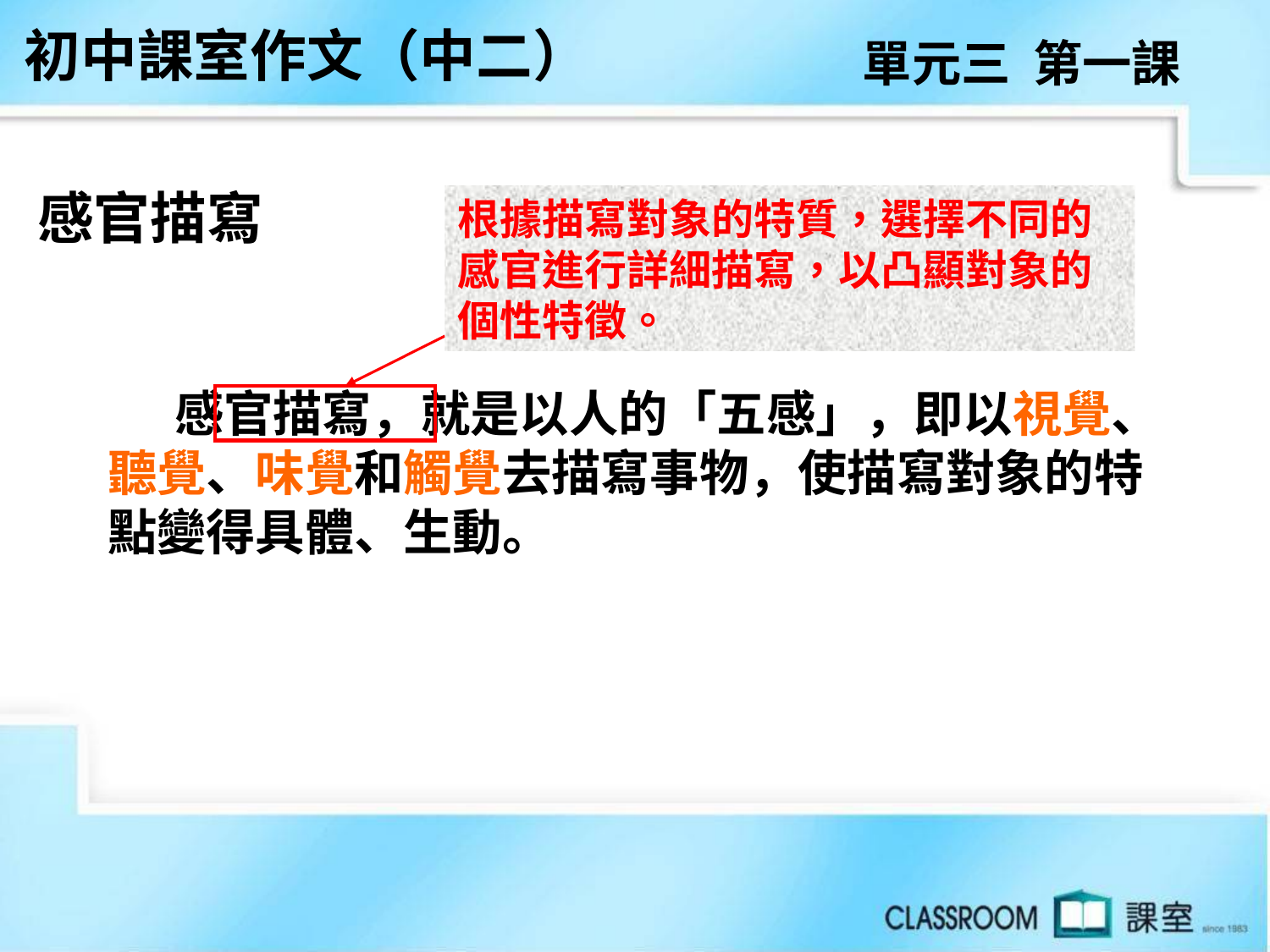

初中課室作文（中二）
單元三  第一課
感官描寫
根據描寫對象的特質，選擇不同的感官進行詳細描寫，以凸顯對象的個性特徵。

     感官描寫，就是以人的「五感」，即以視覺、聽覺、味覺和觸覺去描寫事物，使描寫對象的特點變得具體、生動。